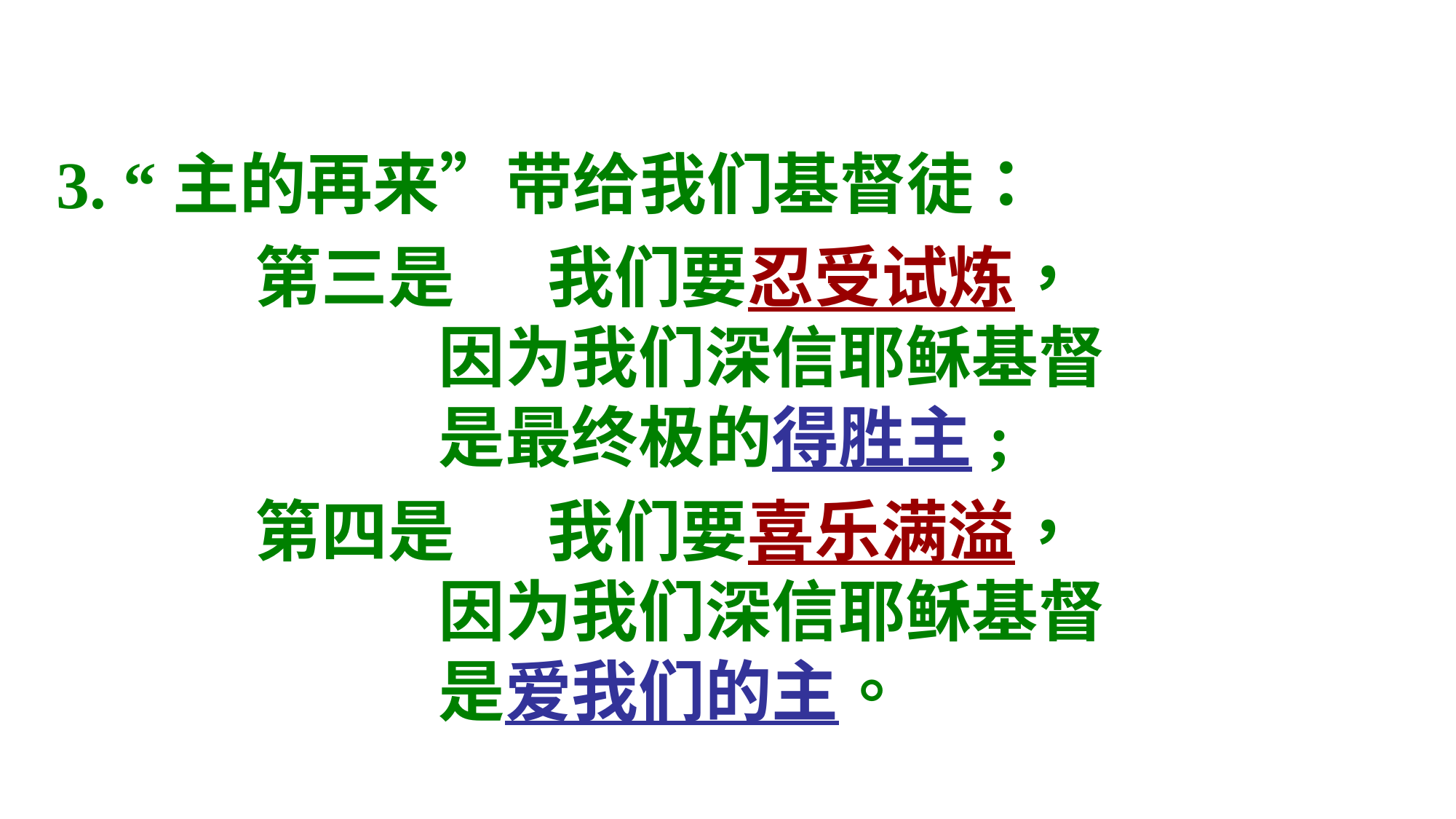

3. “主的再来”带给我们基督徒：
第三是  	我们要忍受试炼，
                  		因为我们深信耶稣基督
                  		是最终极的得胜主;
第四是  	我们要喜乐满溢，
                  		因为我们深信耶稣基督
                  		是爱我们的主。